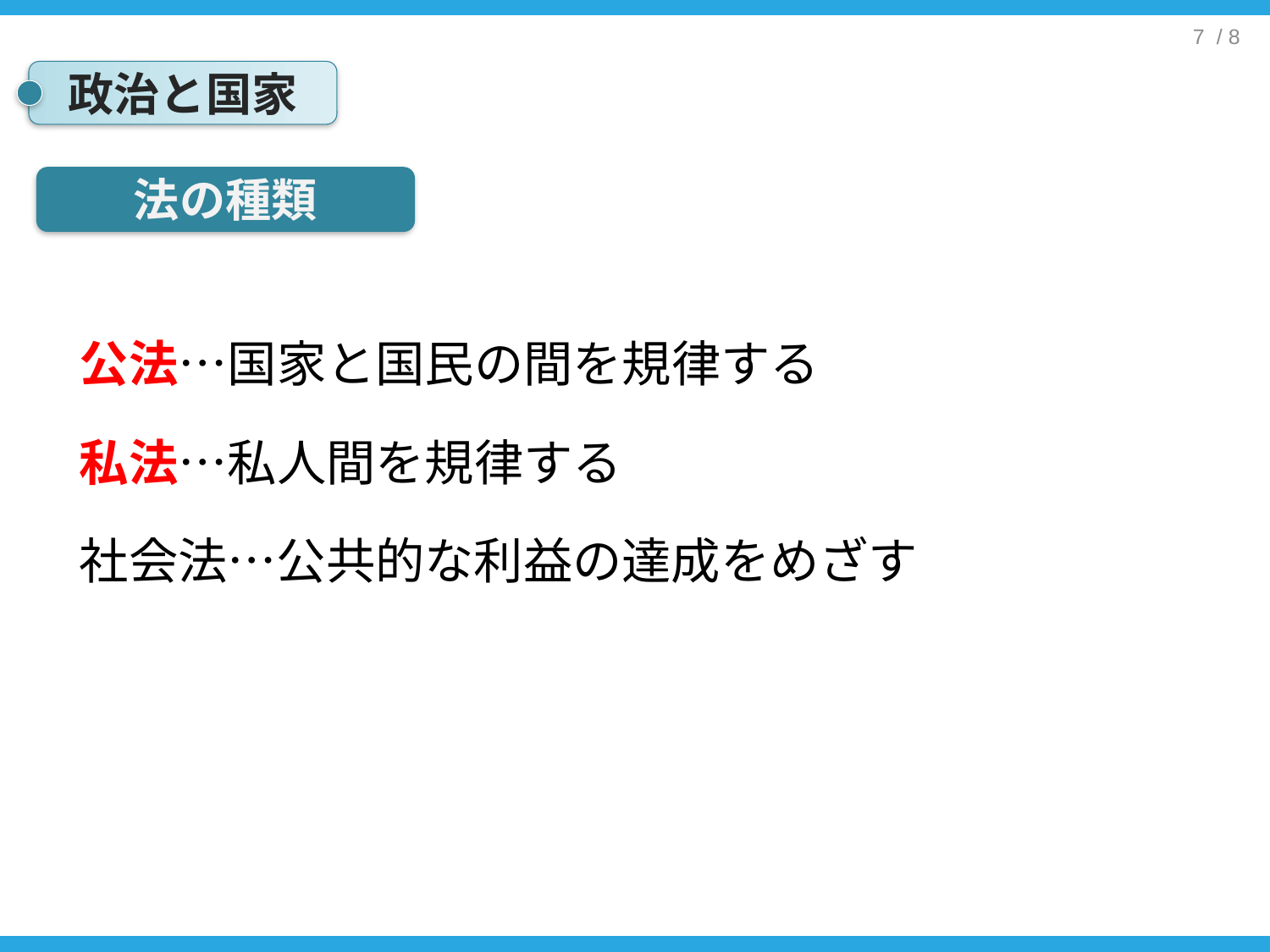

政治と国家

法の種類
公法…国家と国民の間を規律する
私法…私人間を規律する
社会法…公共的な利益の達成をめざす